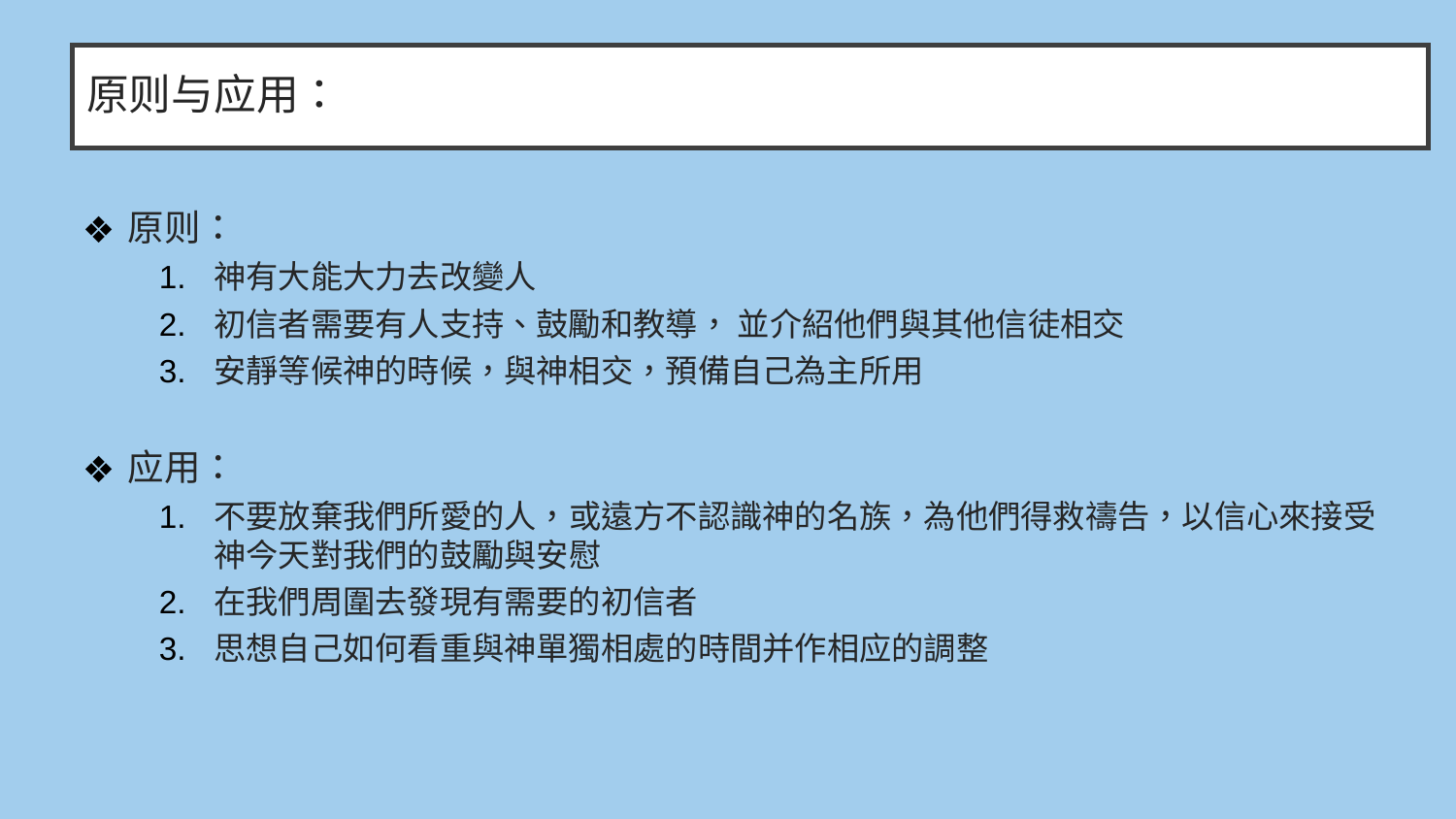

# 原则与应用：
原则：
神有大能大力去改變人
初信者需要有人支持、鼓勵和教導， 並介紹他們與其他信徒相交
安靜等候神的時候，與神相交，預備自己為主所用

应用：
不要放棄我們所愛的人，或遠方不認識神的名族，為他們得救禱告，以信心來接受神今天對我們的鼓勵與安慰
在我們周圍去發現有需要的初信者
思想自己如何看重與神單獨相處的時間并作相应的調整